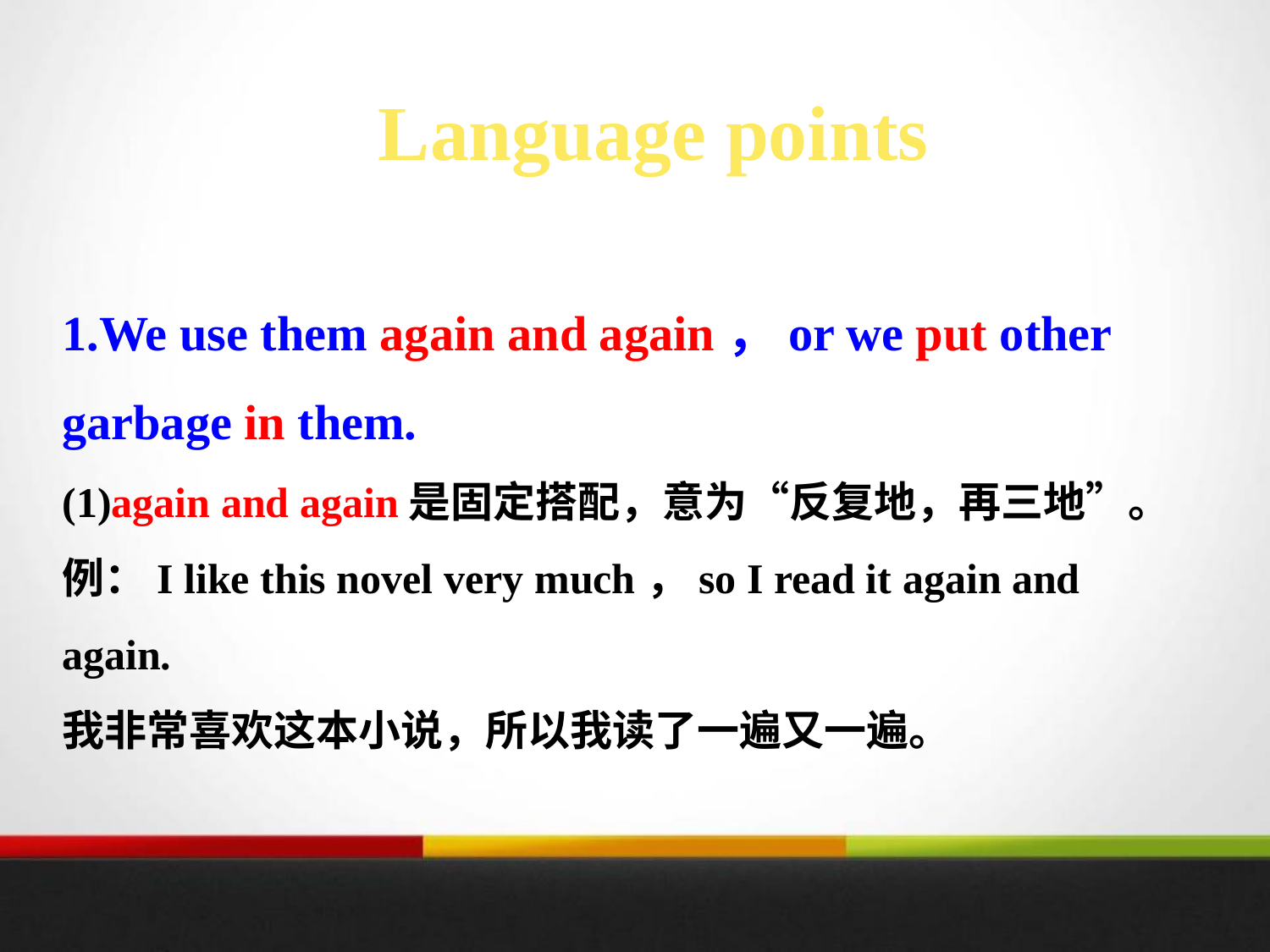

Language points
1.We use them again and again，or we put other garbage in them.
(1)again and again是固定搭配，意为“反复地，再三地”。
例：I like this novel very much，so I read it again and again.
我非常喜欢这本小说，所以我读了一遍又一遍。